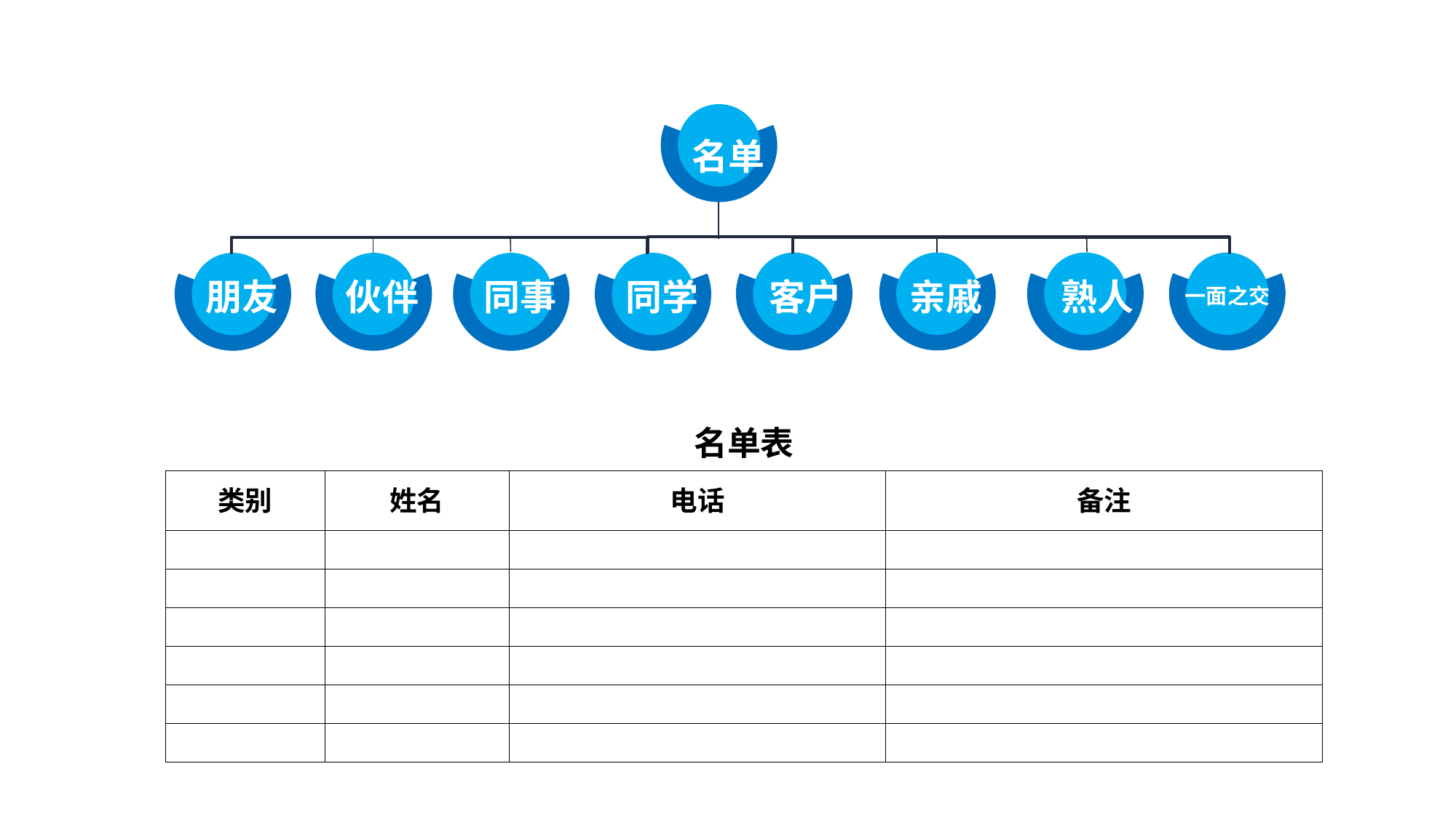

名单

朋友
伙伴
同事
同学
客户
亲戚
熟人
一面之交
| 名单表 |  |  |  |
| --- | --- | --- | --- |
| 类别 | 姓名 | 电话 | 备注 |
|  |  |  |  |
|  |  |  |  |
|  |  |  |  |
|  |  |  |  |
|  |  |  |  |
|  |  |  |  |